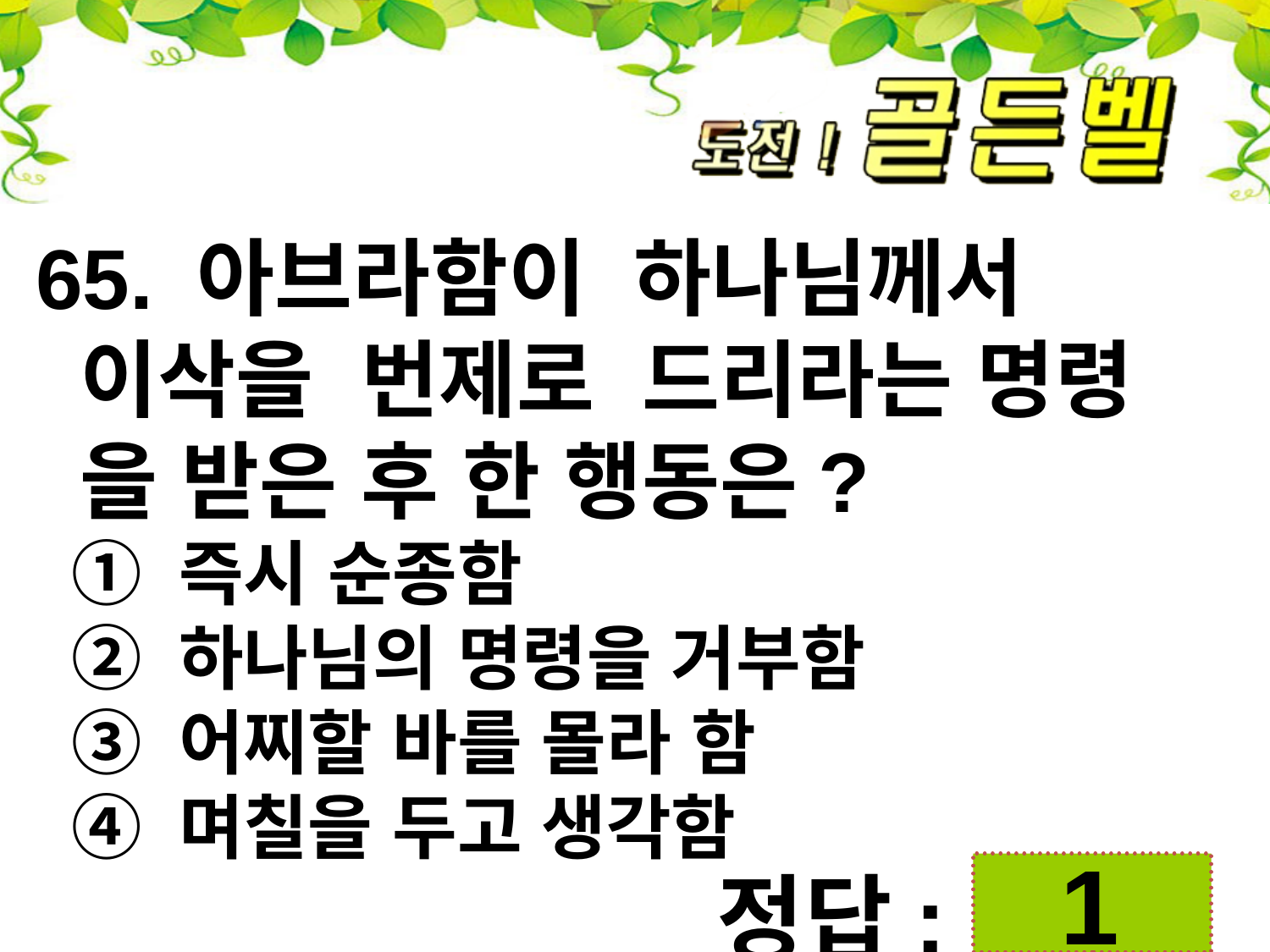

65. 아브라함이  하나님께서
  이삭을  번제로  드리라는 명령
  을 받은 후 한 행동은?
   ① 즉시 순종함
   ② 하나님의 명령을 거부함
   ③ 어찌할 바를 몰라 함
   ④ 며칠을 두고 생각함
첨성대
정답:
 1